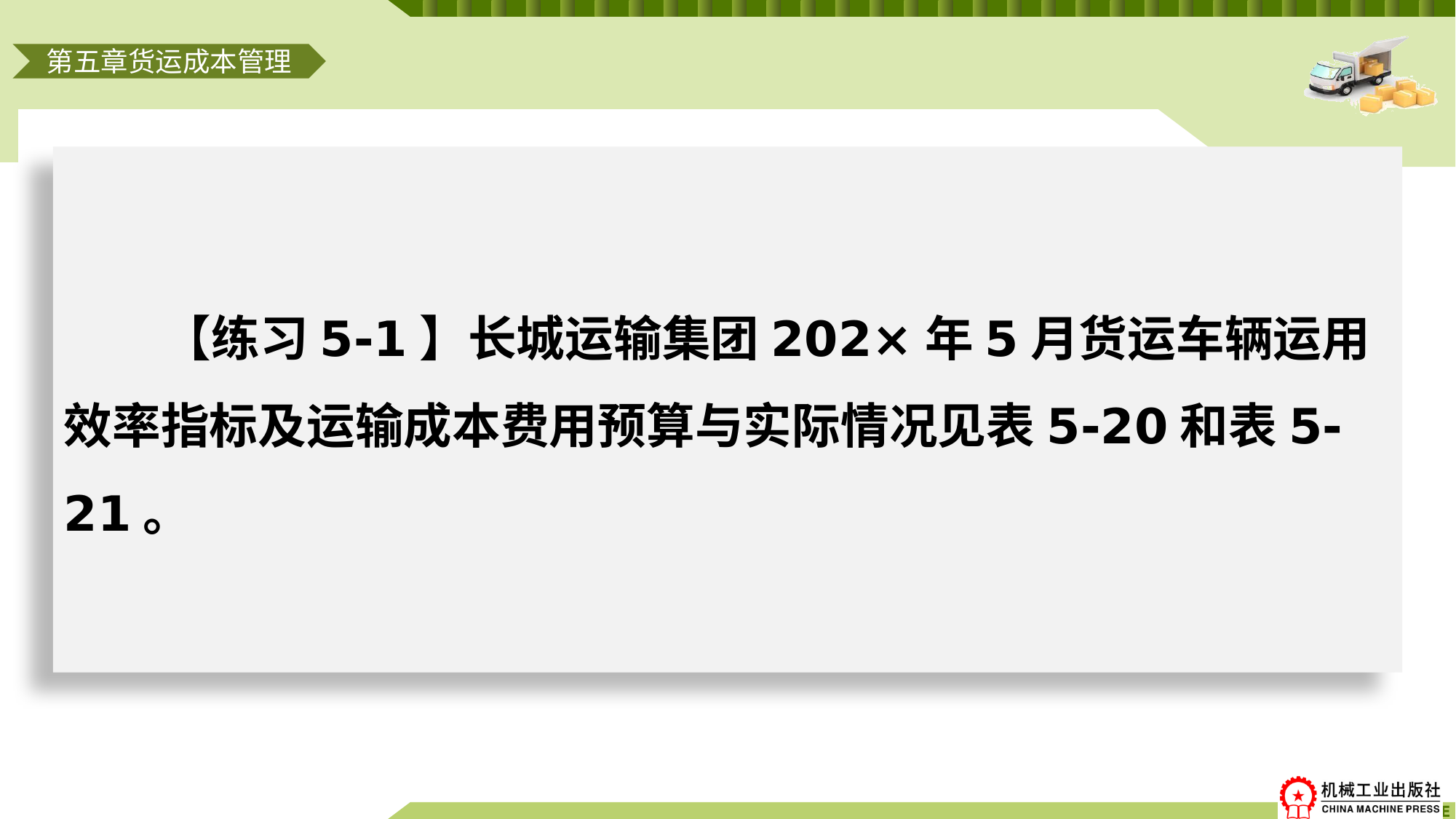

第五章货运成本管理
# 【练习5-1】长城运输集团202×年5月货运车辆运用效率指标及运输成本费用预算与实际情况见表5-20和表5-21。